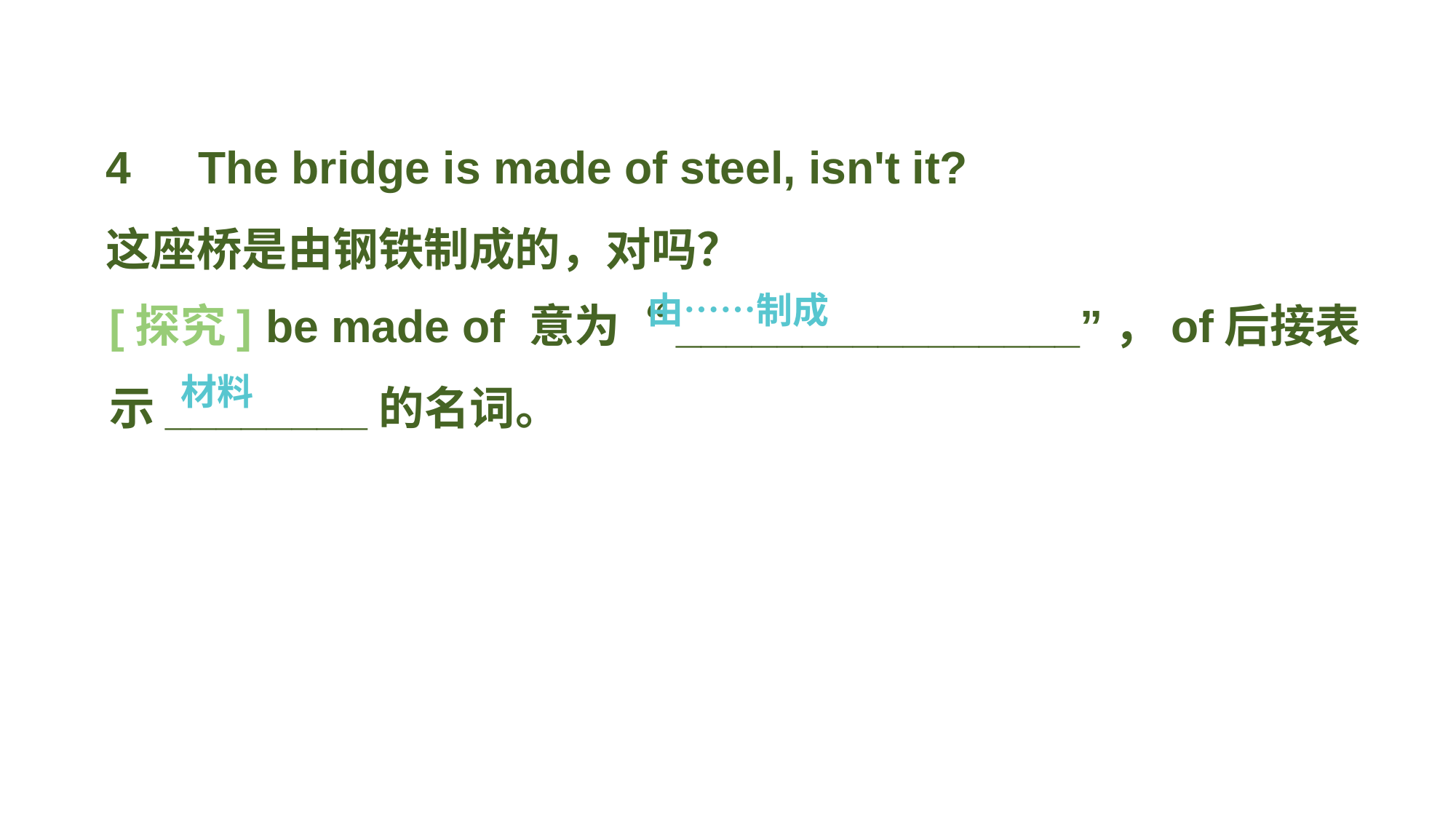

4　The bridge is made of steel, isn't it?
这座桥是由钢铁制成的，对吗？
[探究] be made of 意为“________________”，of后接表示________的名词。
由……制成
材料